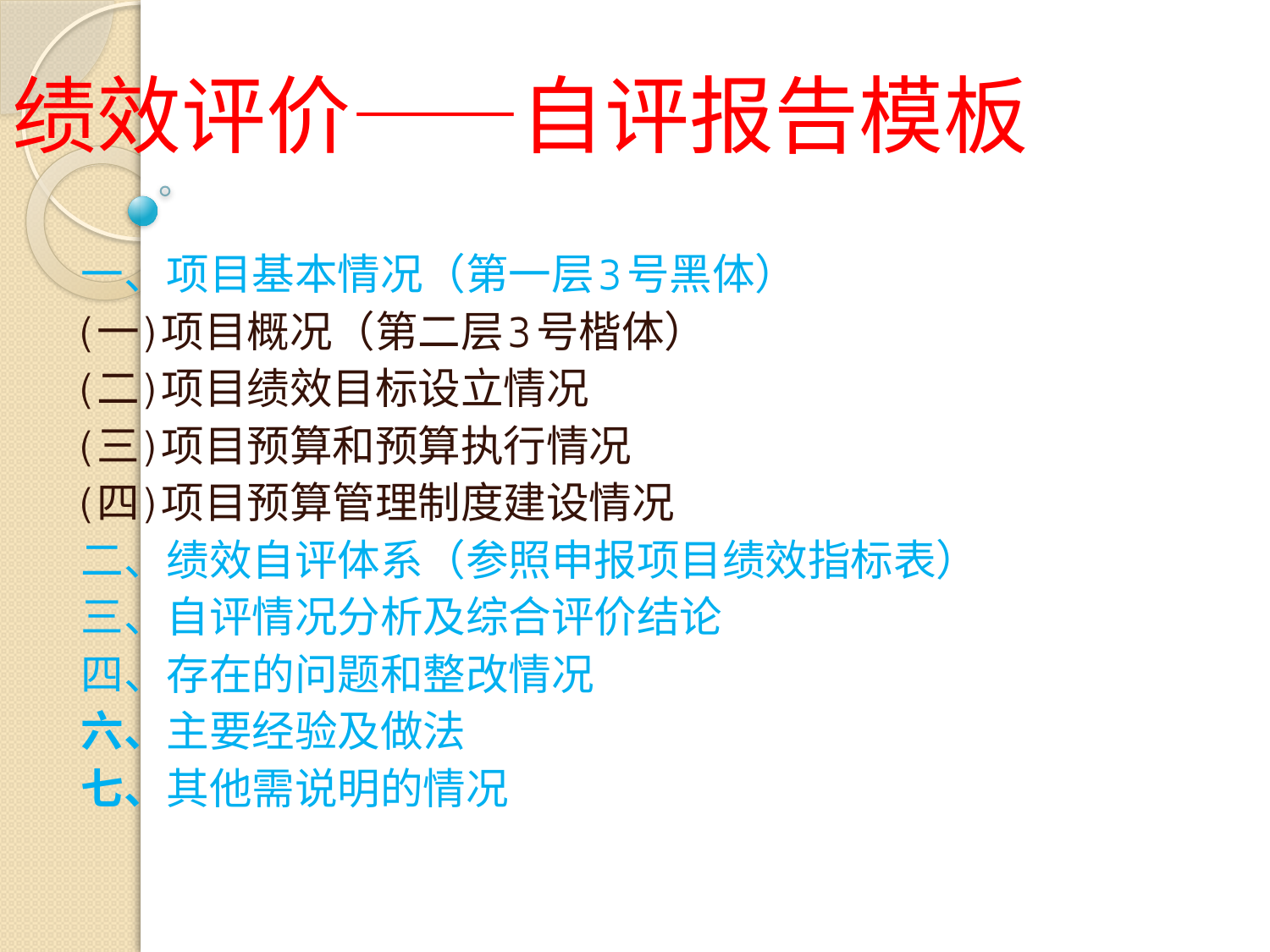

# 绩效评价——自评报告模板

一、项目基本情况（第一层3号黑体）
(一)项目概况（第二层3号楷体）
(二)项目绩效目标设立情况
(三)项目预算和预算执行情况
(四)项目预算管理制度建设情况
二、绩效自评体系（参照申报项目绩效指标表）
三、自评情况分析及综合评价结论
四、存在的问题和整改情况
六、主要经验及做法
七、其他需说明的情况